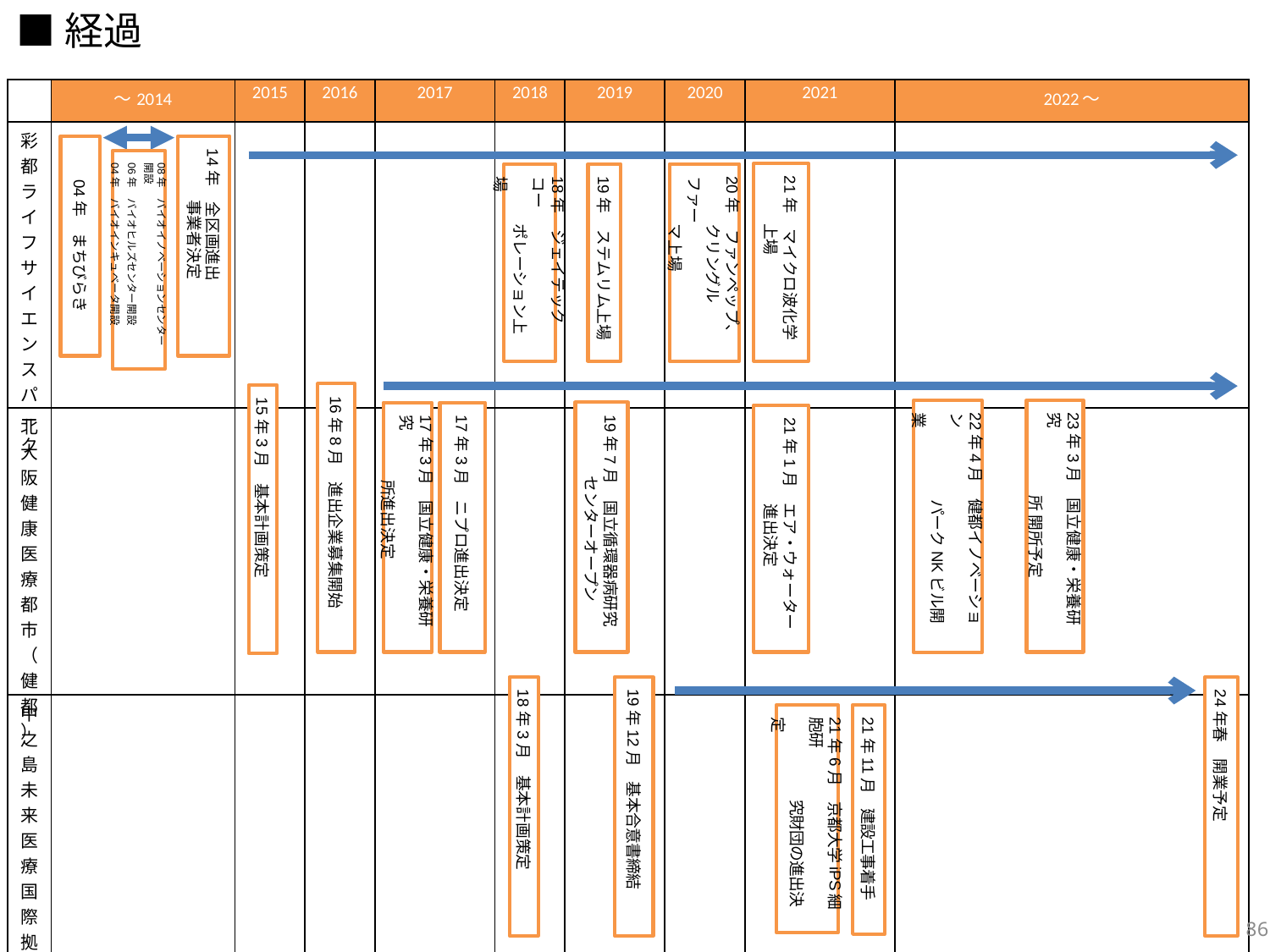

■経過
|  | ～2014 | 2015 | 2016 | 2017 | 2018 | 2019 | 2020 | 2021 | 2022～ |
| --- | --- | --- | --- | --- | --- | --- | --- | --- | --- |
| 彩都ライフサイエンスパーク |  |  |  |  |  |  |  |  |  |
| 北大阪健康医療都市（健都） |  |  |  |  |  |  |  |  |  |
| 中之島未来医療国際拠点 |  |  |  |  |  |  |  |  |  |
04年　まちびらき
14年　全区画進出
　　　 事業者決定
08年　バイオイノベーションセンター開設

06年　バイオヒルズセンター開設

04年　バイオインキュベータ開設
21年　マイクロ波化学
　　　上場
18年　ジェイテックコー
　　　ポレーション上場
19年　ステムリム上場
20年　ファンペップ、
　　　クリングルファー
　　　マ上場
16年8月　進出企業募集開始
15年3月　基本計画策定
23年3月　国立健康・栄養研究
　　　　　 所 開所予定
22年4月　健都イノベーション
　　　　　  パークNKビル開業
19年7月　国立循環器病研究
                センターオープン
17年3月　ニプロ進出決定
17年3月　国立健康・栄養研究
                 所進出決定
21年1月　エア・ウォーター
　　　　　  進出決定
18年3月　基本計画策定
19年12月　基本合意書締結
24年春　開業予定
21年6月　京都大学iPS細胞研
　　　　　  究財団の進出決定
21年11月　建設工事着手
86